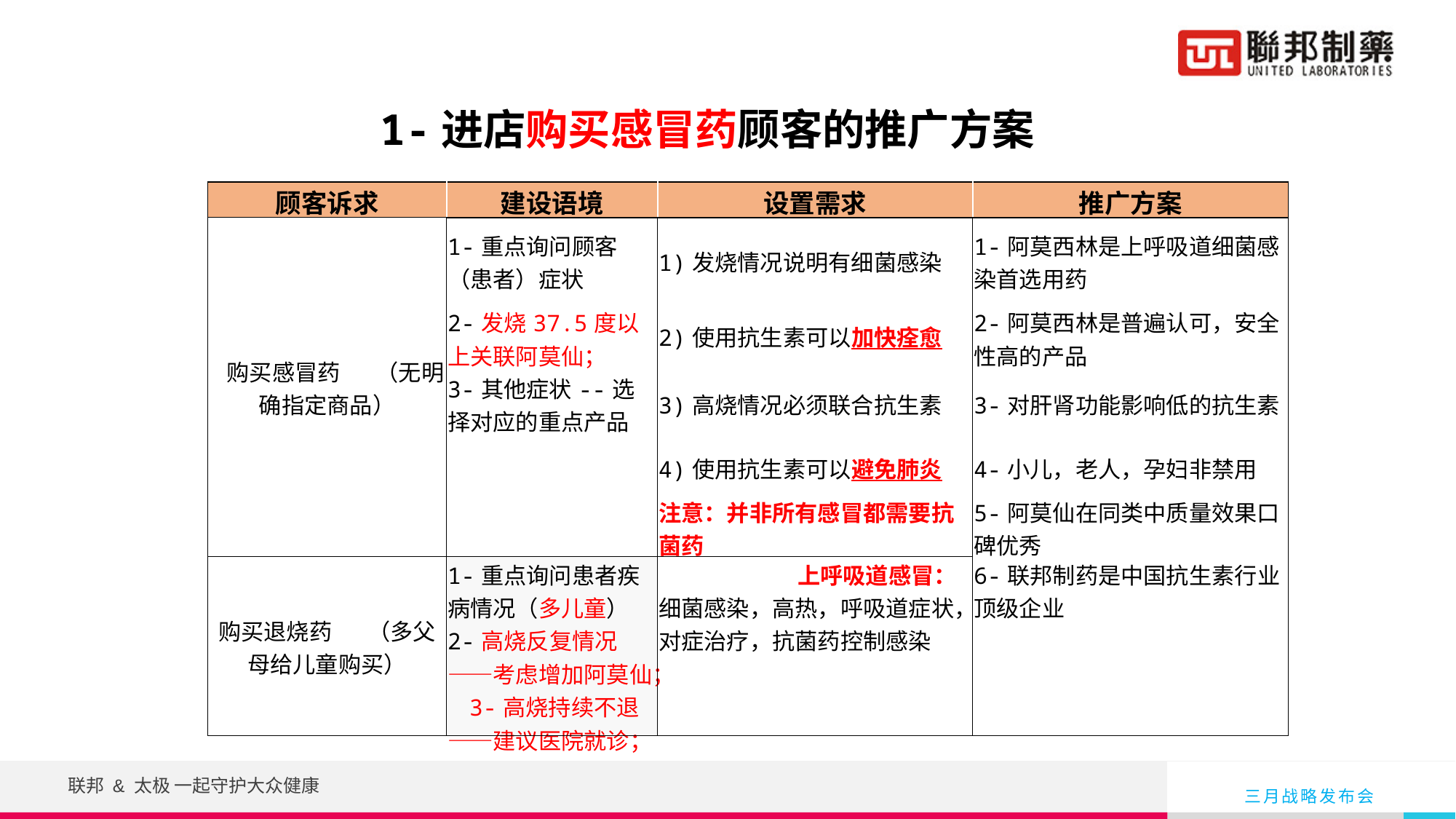

1-进店购买感冒药顾客的推广方案
| 顾客诉求 | 建设语境 | 设置需求 | 推广方案 |
| --- | --- | --- | --- |
| 购买感冒药 （无明确指定商品） | 1-重点询问顾客（患者）症状 | 1)发烧情况说明有细菌感染 | 1-阿莫西林是上呼吸道细菌感染首选用药 |
|  | 2-发烧37.5度以上关联阿莫仙； | 2)使用抗生素可以加快痊愈 | 2-阿莫西林是普遍认可，安全性高的产品 |
|  | 3-其他症状--选择对应的重点产品 | 3)高烧情况必须联合抗生素 | 3-对肝肾功能影响低的抗生素 |
|  |  | 4)使用抗生素可以避免肺炎 | 4-小儿，老人，孕妇非禁用 |
|  |  | 注意：并非所有感冒都需要抗菌药 | 5-阿莫仙在同类中质量效果口碑优秀 |
| 购买退烧药 （多父母给儿童购买） | 1-重点询问患者疾病情况（多儿童） 2-高烧反复情况——考虑增加阿莫仙； 3-高烧持续不退——建议医院就诊； | 上呼吸道感冒：细菌感染，高热，呼吸道症状，对症治疗，抗菌药控制感染 | 6-联邦制药是中国抗生素行业顶级企业 |
   联邦 & 太极 一起守护大众健康